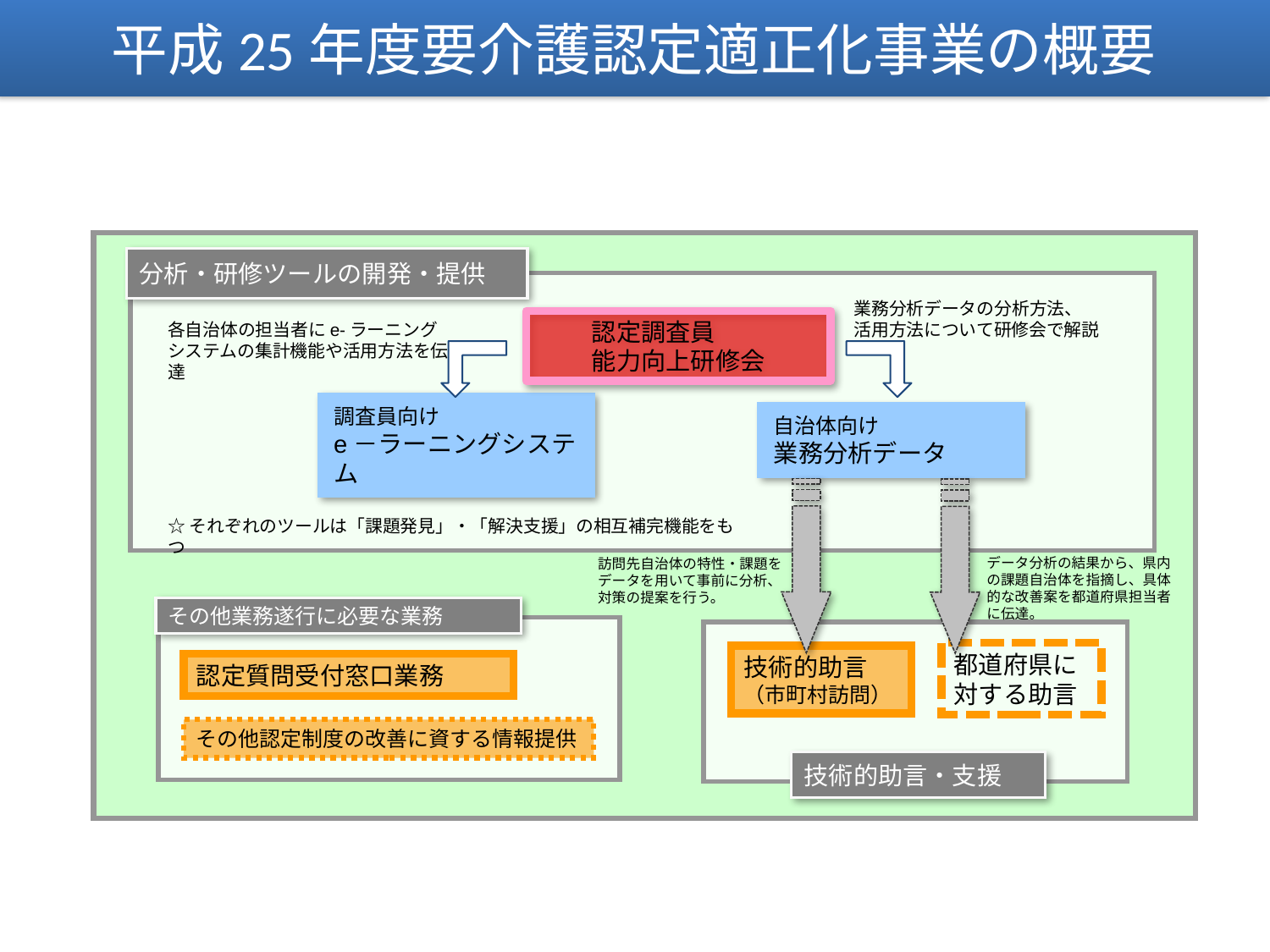

平成25年度要介護認定適正化事業の概要

分析・研修ツールの開発・提供

業務分析データの分析方法、
活用方法について研修会で解説
認定調査員
能力向上研修会
各自治体の担当者にe-ラーニングシステムの集計機能や活用方法を伝達

自治体向け
業務分析データ
調査員向け
e－ラーニングシステム

☆それぞれのツールは「課題発見」・「解決支援」の相互補完機能をもつ

データ分析の結果から、県内の課題自治体を指摘し、具体的な改善案を都道府県担当者に伝達。
訪問先自治体の特性・課題をデータを用いて事前に分析、対策の提案を行う。
その他業務遂行に必要な業務

都道府県に対する助言
技術的助言（市町村訪問）
認定質問受付窓口業務
その他認定制度の改善に資する情報提供
技術的助言・支援